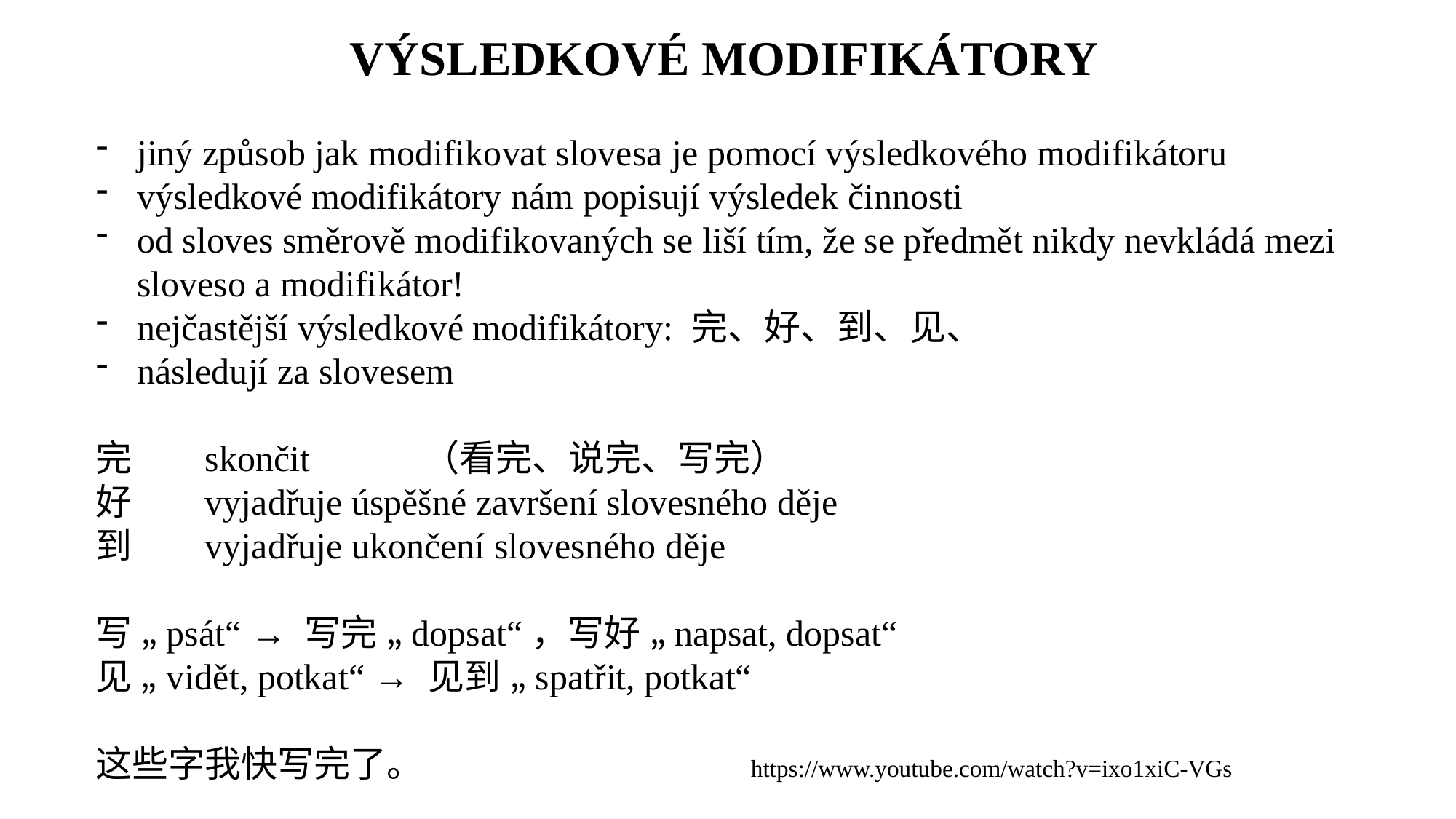

VÝSLEDKOVÉ MODIFIKÁTORY

jiný způsob jak modifikovat slovesa je pomocí výsledkového modifikátoru
výsledkové modifikátory nám popisují výsledek činnosti
od sloves směrově modifikovaných se liší tím, že se předmět nikdy nevkládá mezi sloveso a modifikátor!
nejčastější výsledkové modifikátory: 完、好、到、见、
následují za slovesem

完	skončit		（看完、说完、写完）
好	vyjadřuje úspěšné završení slovesného děje
到	vyjadřuje ukončení slovesného děje

写 „psát“ → 写完 „dopsat“，写好 „napsat, dopsat“
见 „vidět, potkat“ → 见到 „spatřit, potkat“

这些字我快写完了。			https://www.youtube.com/watch?v=ixo1xiC-VGs